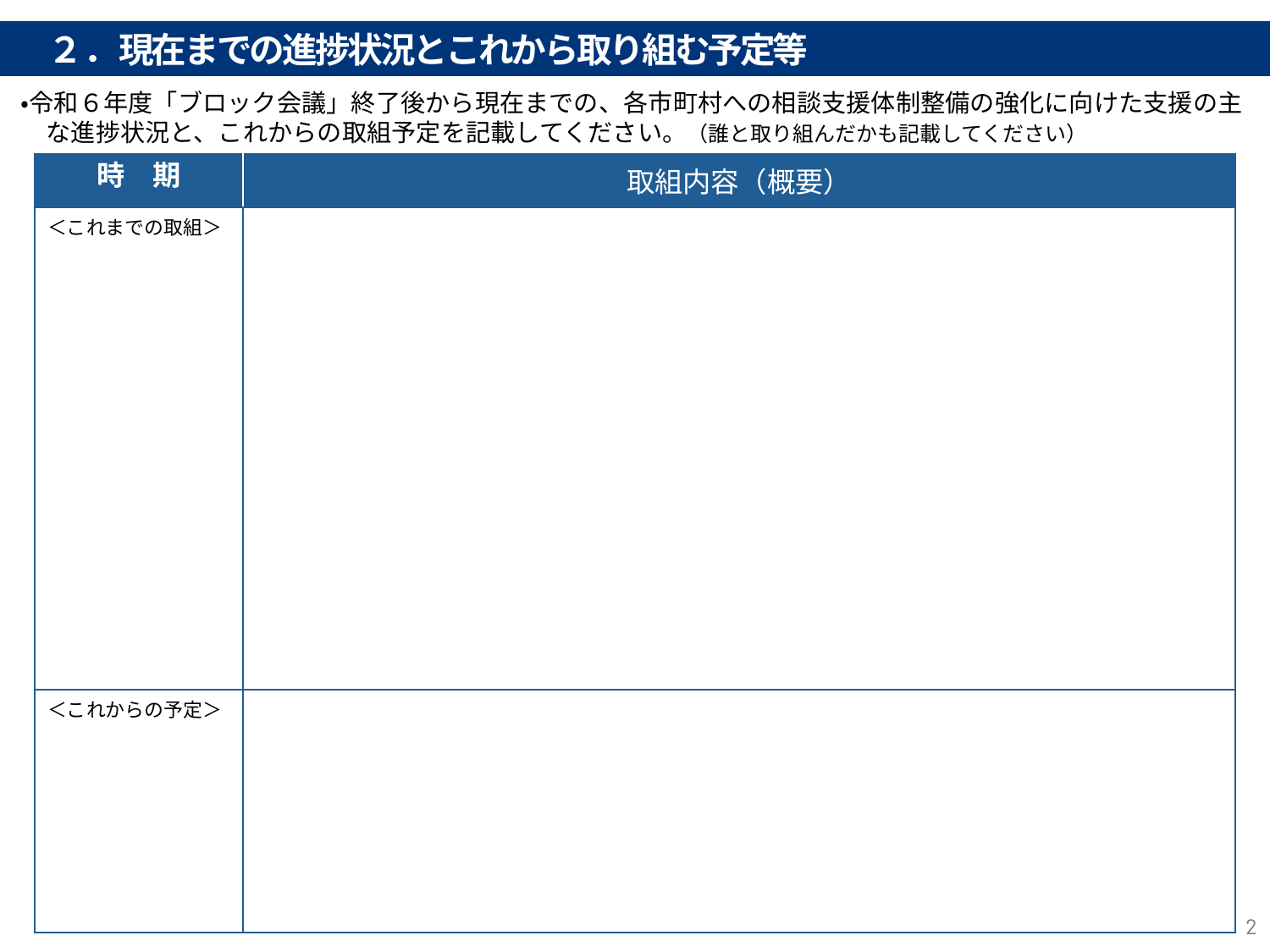

２．現在までの進捗状況とこれから取り組む予定等
・令和６年度「ブロック会議」終了後から現在までの、各市町村への相談支援体制整備の強化に向けた支援の主な進捗状況と、これからの取組予定を記載してください。（誰と取り組んだかも記載してください）
| 時　期 | 取組内容（概要） |
| --- | --- |
| ＜これまでの取組＞ |  |
| ＜これからの予定＞ |  |
2